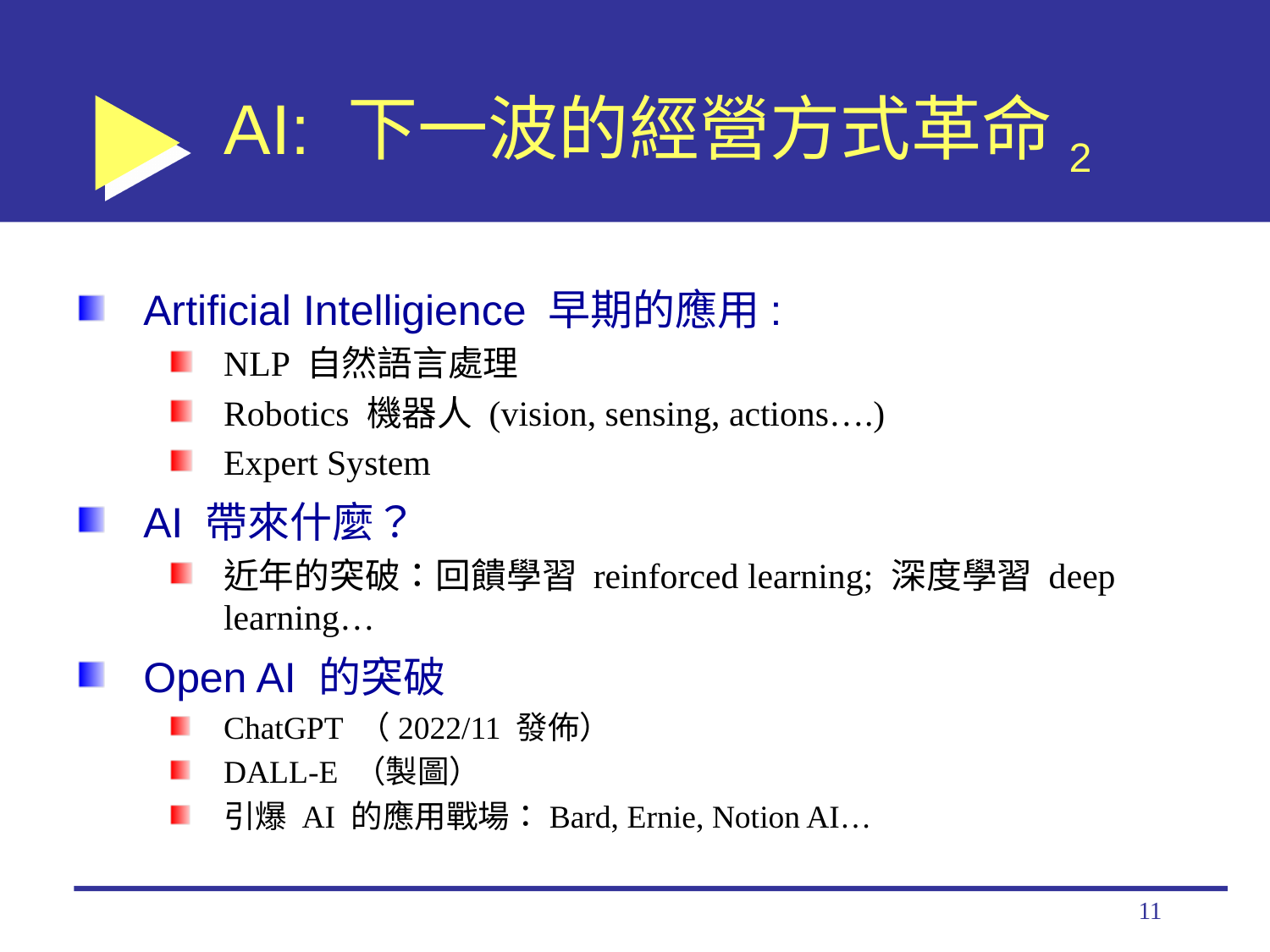

# AI: 下一波的經營方式革命2
Artificial Intelligience 早期的應用:
NLP 自然語言處理
Robotics 機器人 (vision, sensing, actions….)
Expert System
AI 帶來什麼？
近年的突破：回饋學習 reinforced learning; 深度學習 deep learning…
Open AI 的突破
ChatGPT （2022/11 發佈）
DALL-E （製圖）
引爆 AI 的應用戰場：Bard, Ernie, Notion AI…
11